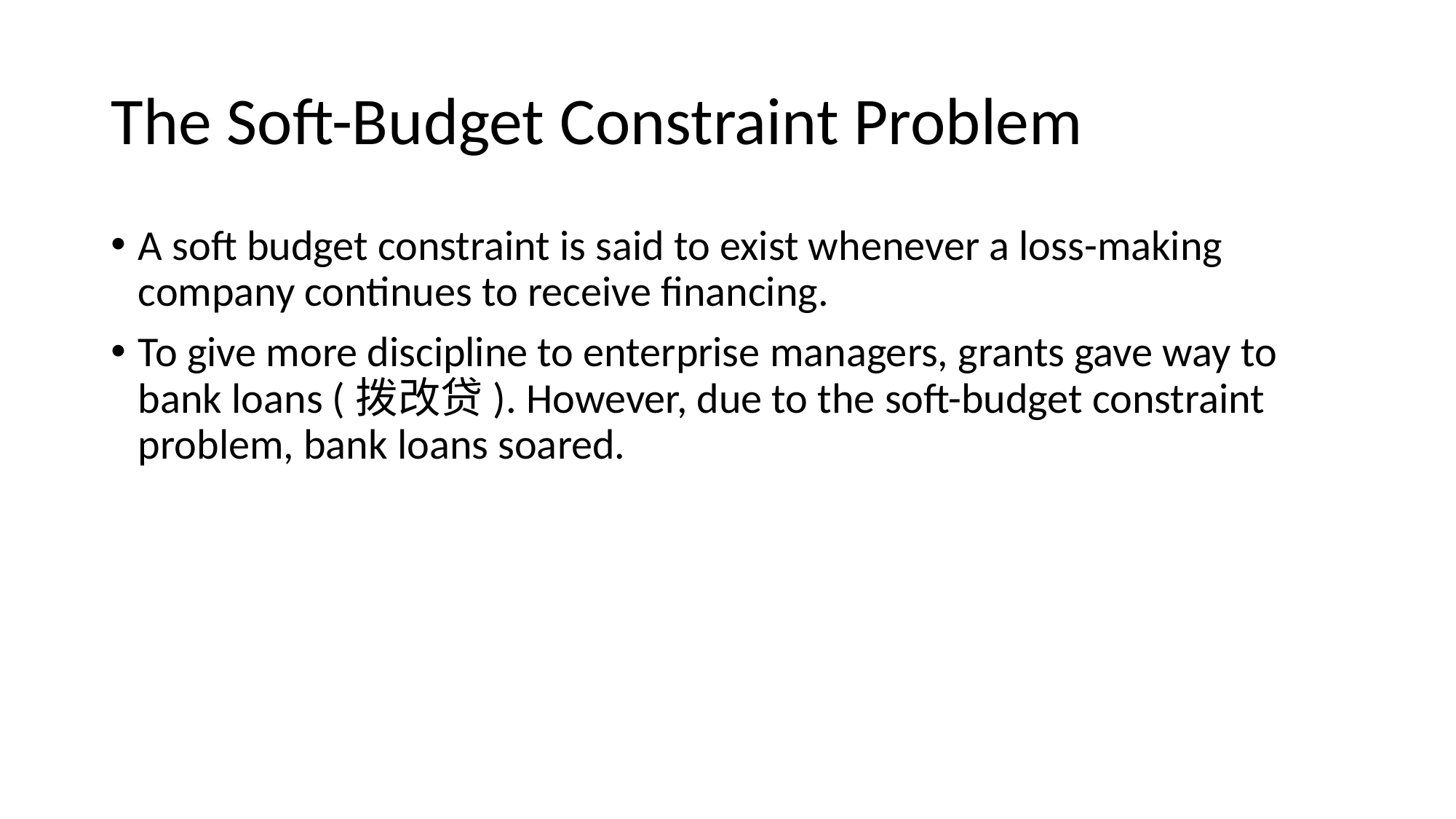

# The Soft-Budget Constraint Problem
A soft budget constraint is said to exist whenever a loss-making company continues to receive financing.
To give more discipline to enterprise managers, grants gave way to bank loans (拨改贷). However, due to the soft-budget constraint problem, bank loans soared.